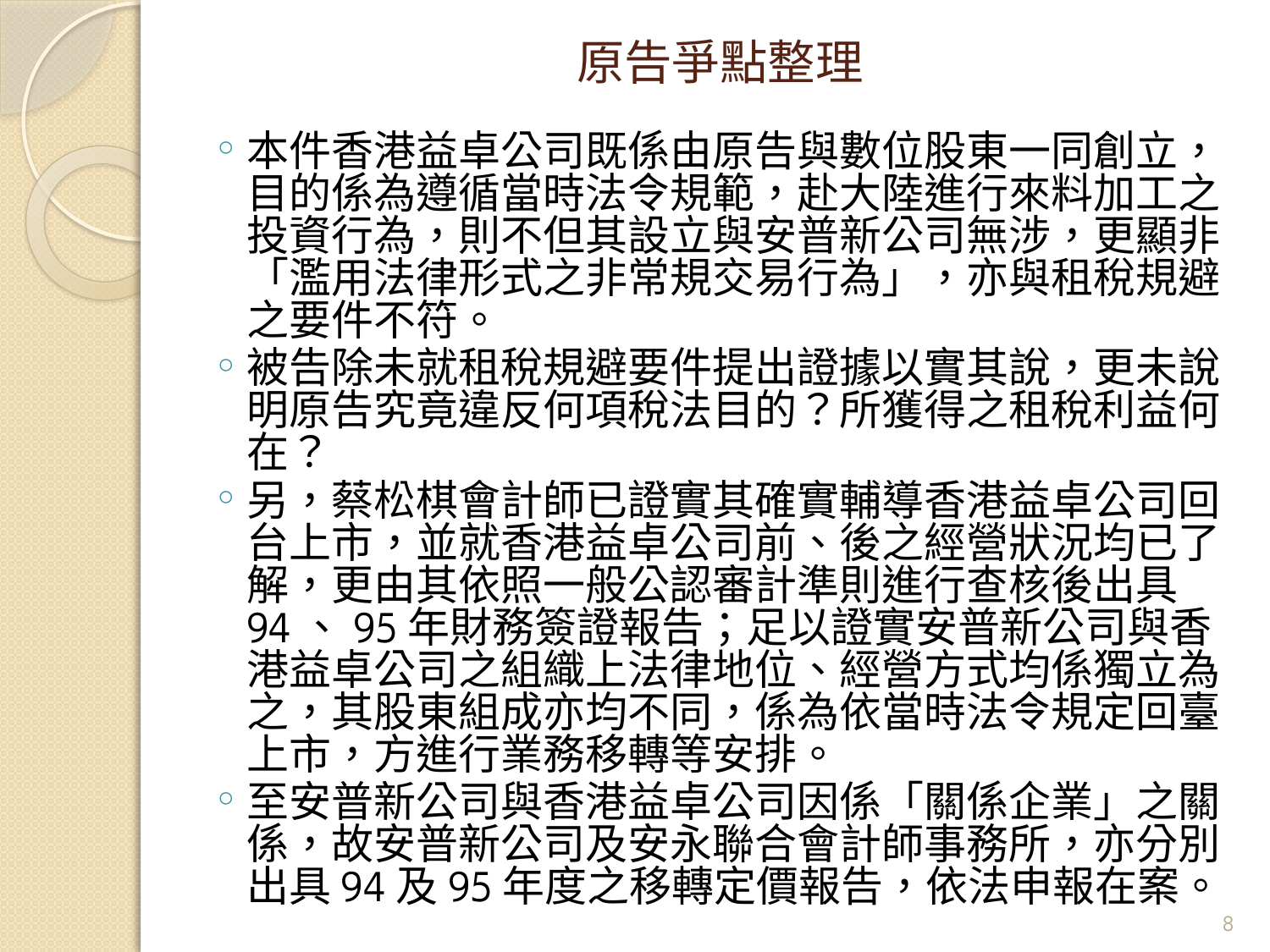

# 原告爭點整理
本件香港益卓公司既係由原告與數位股東一同創立，目的係為遵循當時法令規範，赴大陸進行來料加工之投資行為，則不但其設立與安普新公司無涉，更顯非「濫用法律形式之非常規交易行為」，亦與租稅規避之要件不符。
被告除未就租稅規避要件提出證據以實其說，更未說明原告究竟違反何項稅法目的？所獲得之租稅利益何在？
另，蔡松棋會計師已證實其確實輔導香港益卓公司回台上市，並就香港益卓公司前、後之經營狀況均已了解，更由其依照一般公認審計準則進行查核後出具94、95年財務簽證報告；足以證實安普新公司與香港益卓公司之組織上法律地位、經營方式均係獨立為之，其股東組成亦均不同，係為依當時法令規定回臺上市，方進行業務移轉等安排。
至安普新公司與香港益卓公司因係「關係企業」之關係，故安普新公司及安永聯合會計師事務所，亦分別出具94及95年度之移轉定價報告，依法申報在案。

8